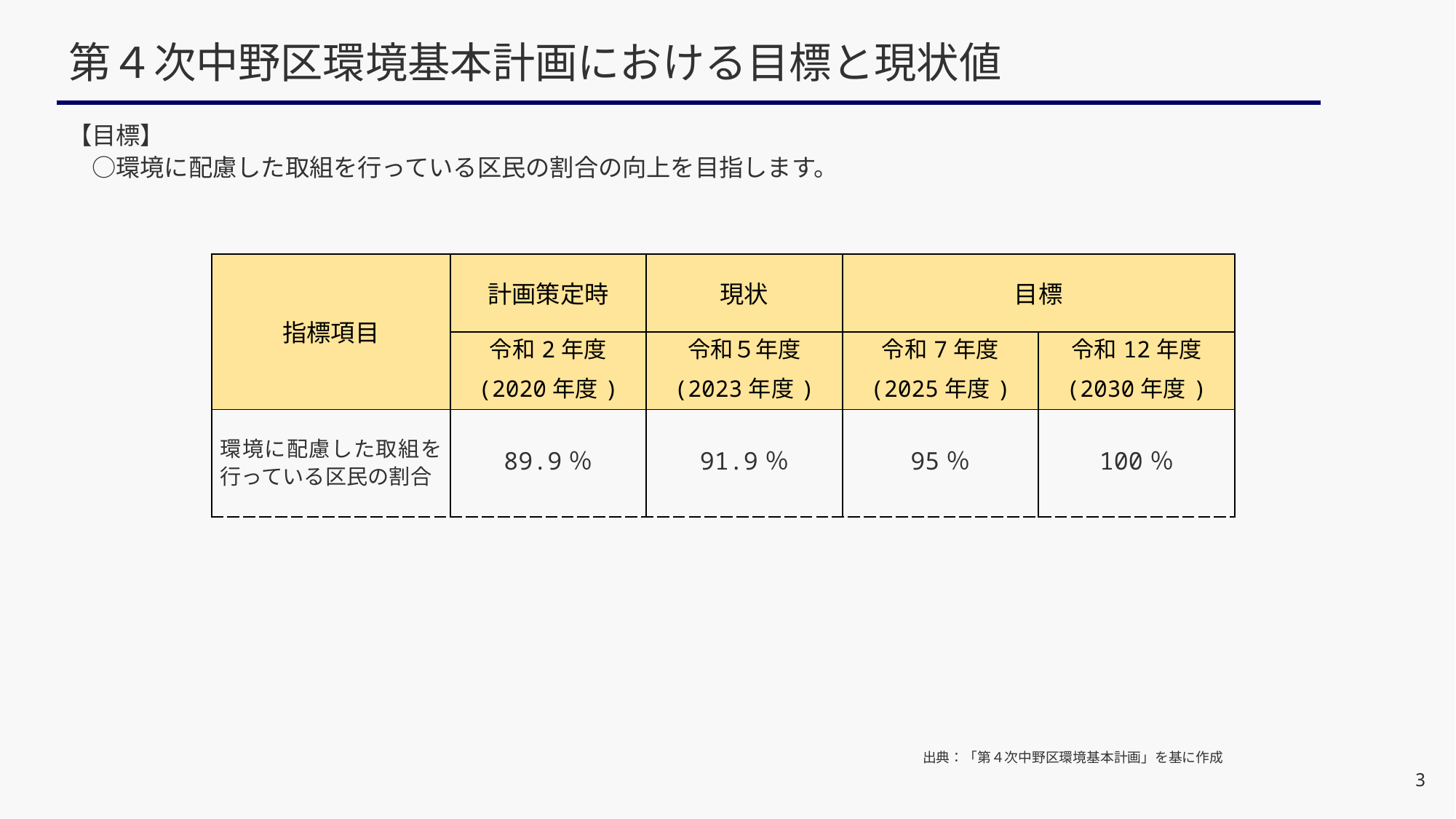

# 第４次中野区環境基本計画における目標と現状値
【目標】
　○環境に配慮した取組を行っている区民の割合の向上を目指します。
| 指標項目 | 計画策定時 | 現状 | 目標 |  |
| --- | --- | --- | --- | --- |
|  | 令和2年度 (2020年度) | 令和５年度 (2023年度) | 令和7年度 (2025年度) | 令和12年度 (2030年度) |
| 環境に配慮した取組を行っている区民の割合 | 89.9％ | 91.9％ | 95％ | 100％ |
出典：「第４次中野区環境基本計画」を基に作成
3